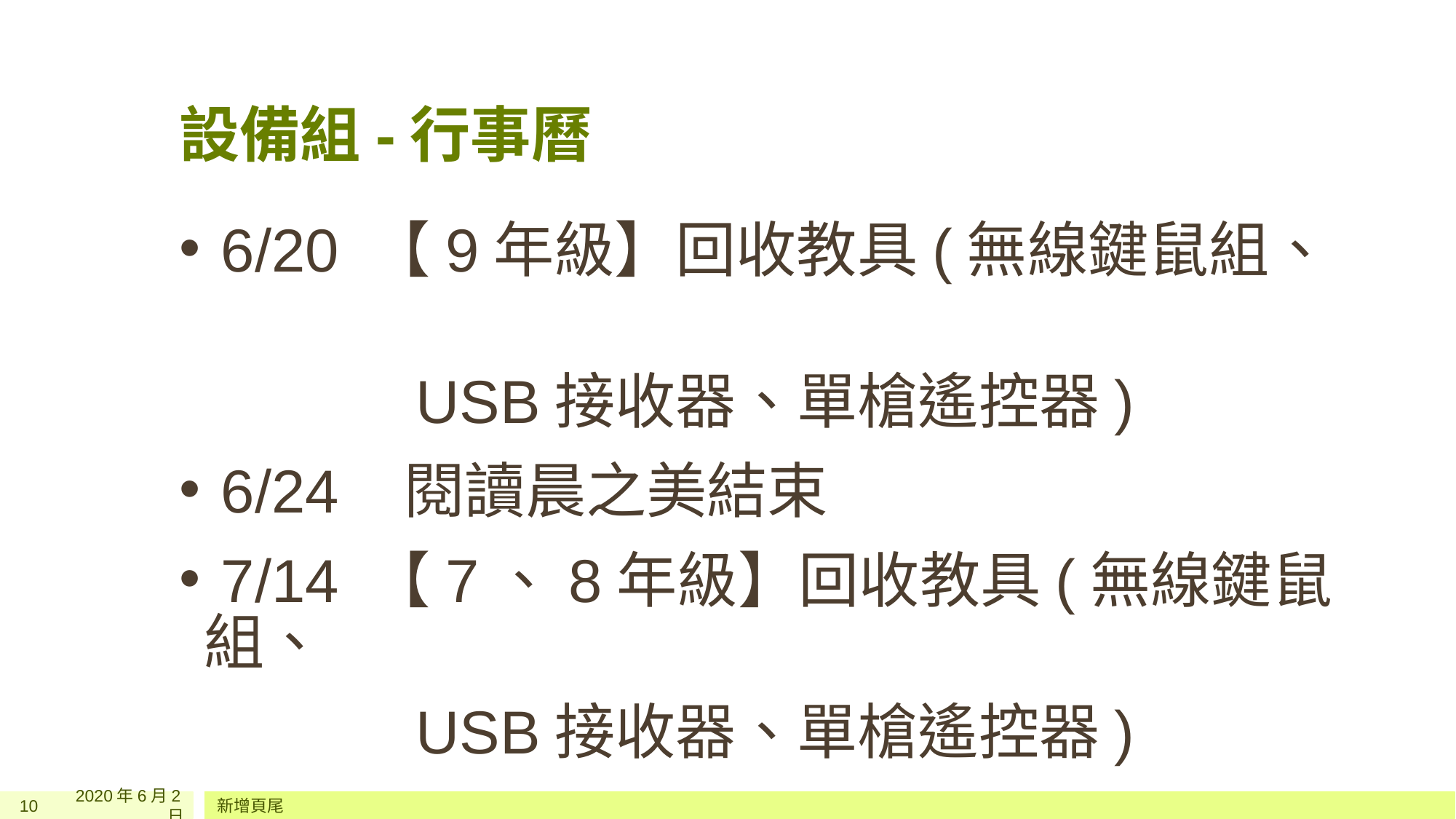

# 設備組-行事曆
 6/20 【9年級】回收教具(無線鍵鼠組、
              USB接收器、單槍遙控器)
 6/24   閱讀晨之美結束
 7/14 【7、8年級】回收教具(無線鍵鼠組、
              USB接收器、單槍遙控器)

10
2020年6月2日
新增頁尾